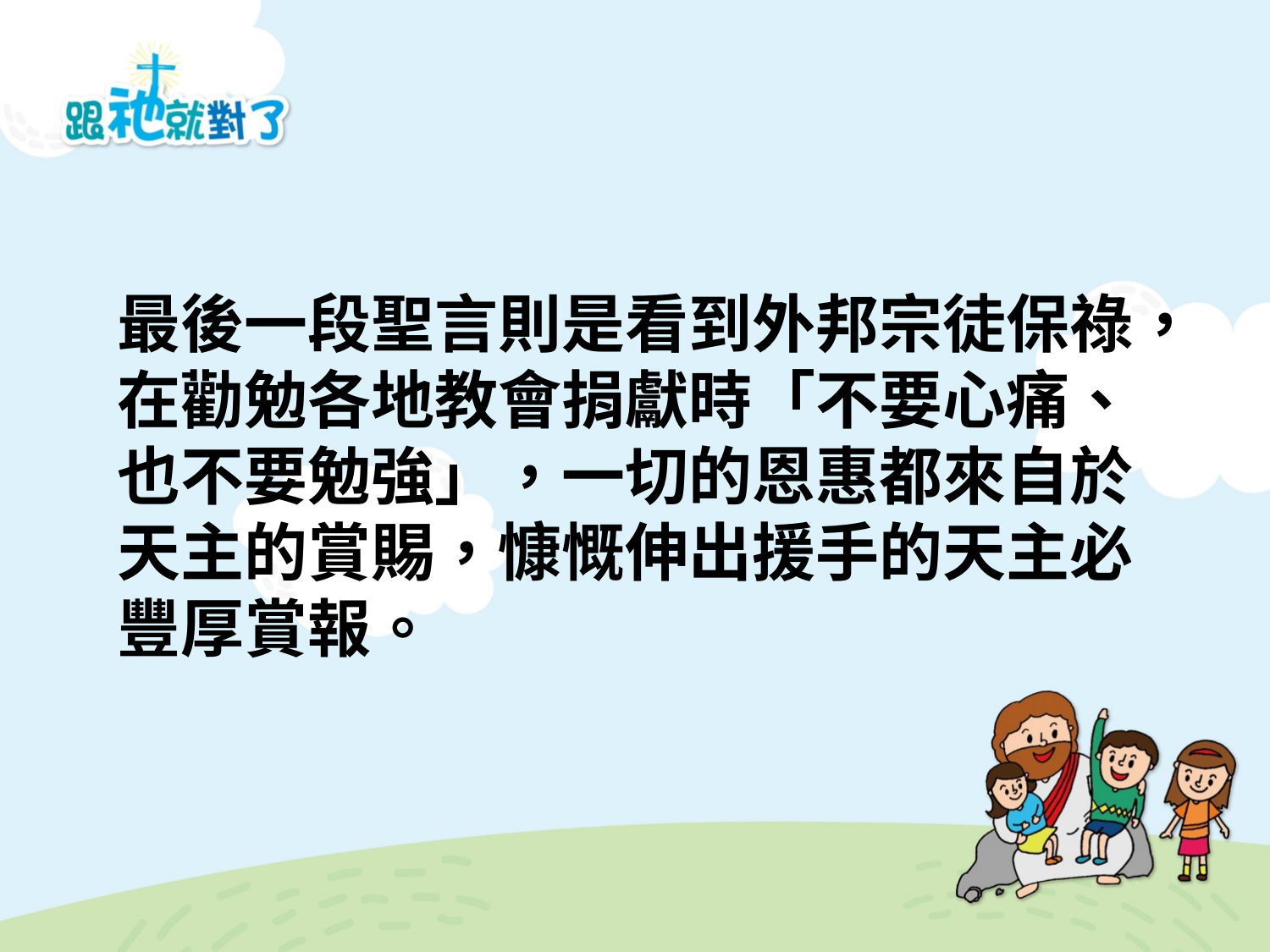

最後一段聖言則是看到外邦宗徒保祿，在勸勉各地教會捐獻時「不要心痛、也不要勉強」，一切的恩惠都來自於天主的賞賜，慷慨伸出援手的天主必豐厚賞報。